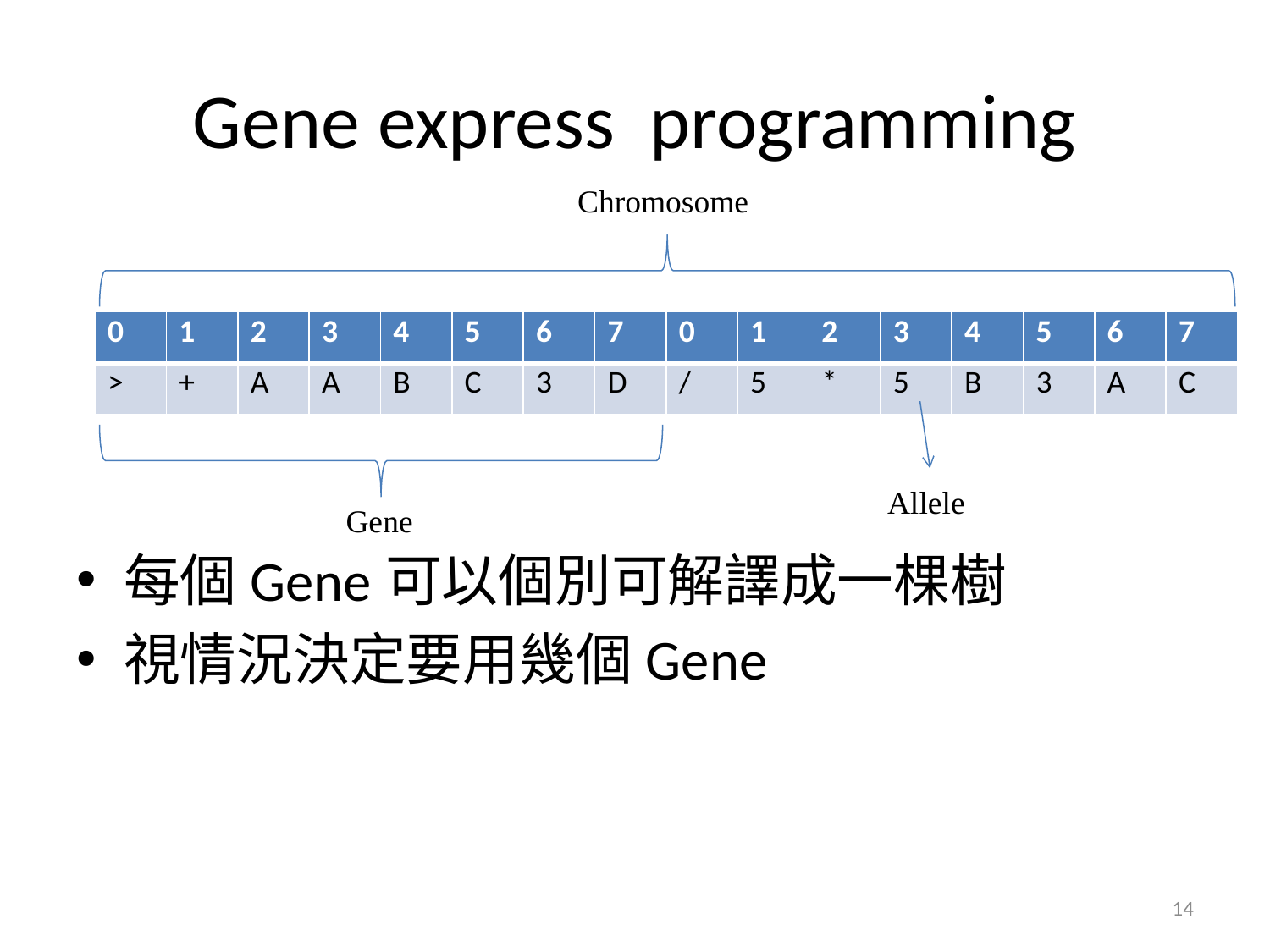

# Gene express  programming
Chromosome

每個Gene可以個別可解譯成一棵樹
視情況決定要用幾個Gene
| 0 | 1 | 2 | 3 | 4 | 5 | 6 | 7 | 0 | 1 | 2 | 3 | 4 | 5 | 6 | 7 |
| --- | --- | --- | --- | --- | --- | --- | --- | --- | --- | --- | --- | --- | --- | --- | --- |
| > | + | A | A | B | C | 3 | D | / | 5 | \* | 5 | B | 3 | A | C |
Allele
Gene
14